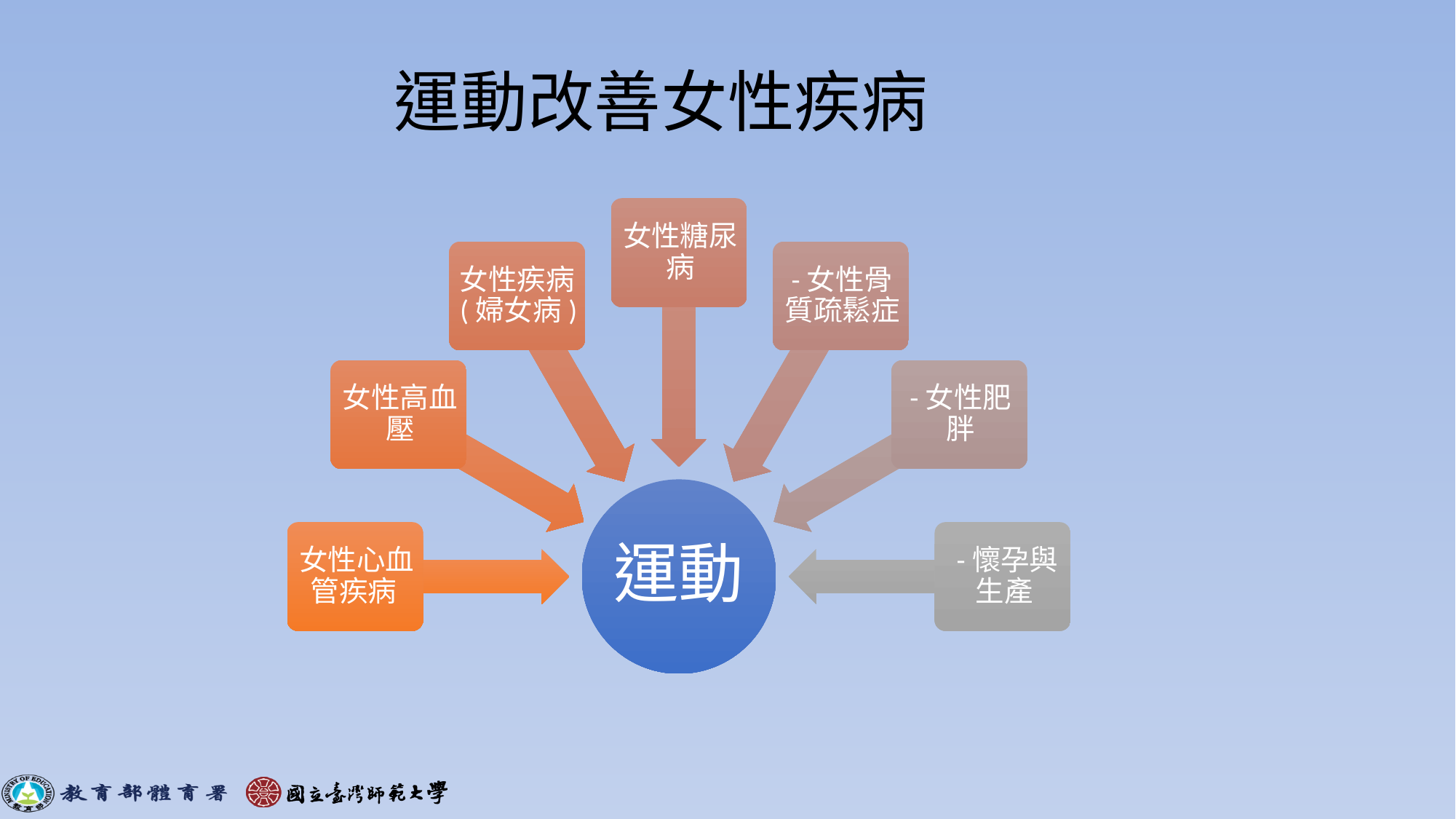

# 運動改善女性疾病
運動
女性心血管疾病
女性高血壓
女性疾病(婦女病)
女性糖尿病
-女性骨質疏鬆症
-女性肥胖
 -懷孕與生產